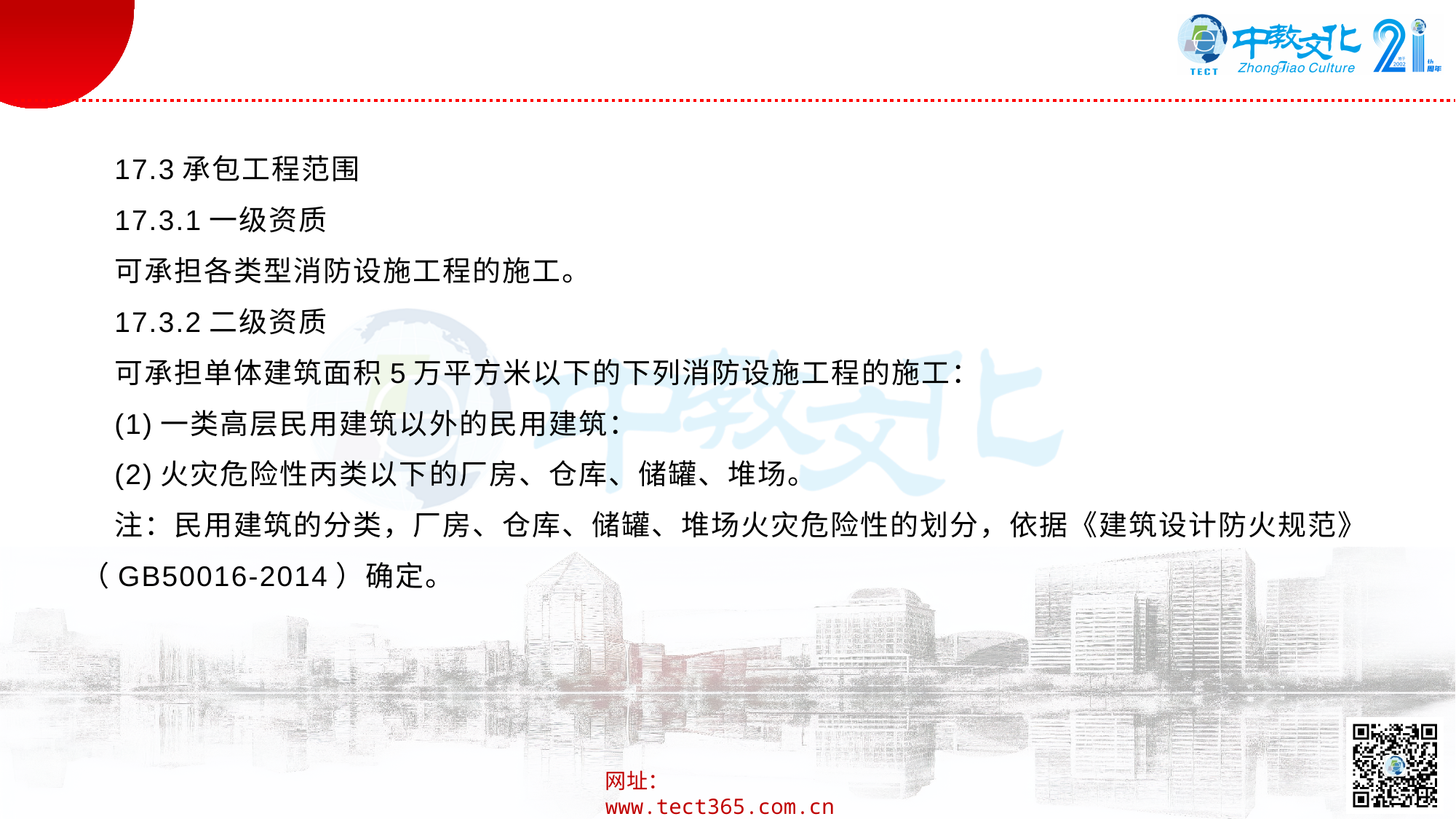

17.3承包工程范围
17.3.1一级资质
可承担各类型消防设施工程的施工。
17.3.2二级资质
可承担单体建筑面积5万平方米以下的下列消防设施工程的施工：
(1)一类高层民用建筑以外的民用建筑：
(2)火灾危险性丙类以下的厂房、仓库、储罐、堆场。
注：民用建筑的分类，厂房、仓库、储罐、堆场火灾危险性的划分，依据《建筑设计防火规范》（GB50016-2014）确定。